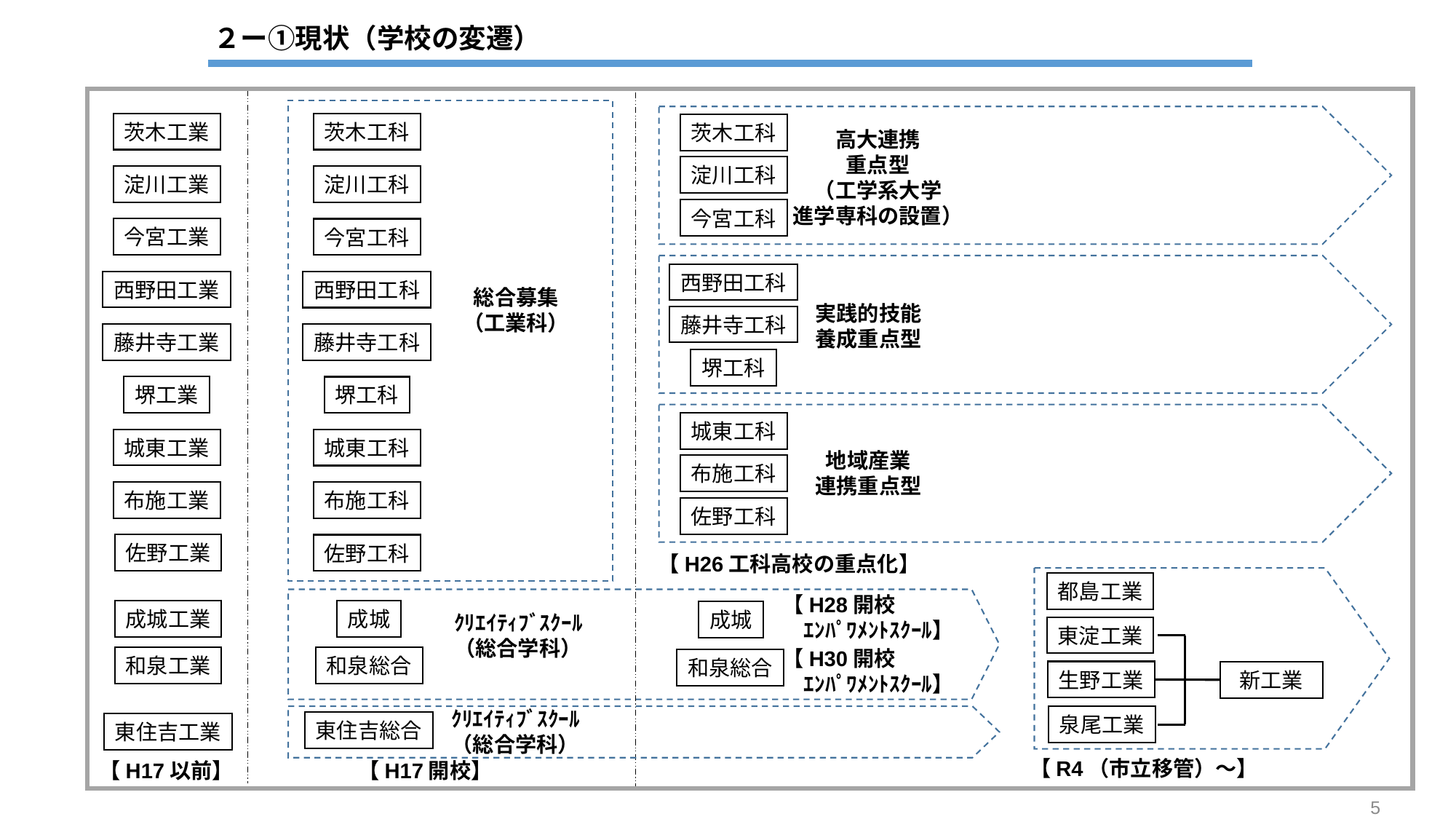

２ー①現状（学校の変遷）

茨木工業
茨木工科
茨木工科
高大連携
重点型
（工学系大学
進学専科の設置）
淀川工科
淀川工業
淀川工科
今宮工科
今宮工業
今宮工科

西野田工科
西野田工業
西野田工科
総合募集
（工業科）
実践的技能
養成重点型
藤井寺工科
藤井寺工業
藤井寺工科
堺工科
堺工業
堺工科

城東工科
城東工業
城東工科
地域産業
連携重点型
布施工科
布施工業
布施工科
佐野工科
佐野工業
佐野工科
【H26工科高校の重点化】

都島工業
【H28開校
　ｴﾝﾊﾟﾜﾒﾝﾄｽｸｰﾙ】

成城工業
成城
ｸﾘｴｲﾃｨﾌﾞｽｸｰﾙ
（総合学科）
東淀工業
【H30開校
　ｴﾝﾊﾟﾜﾒﾝﾄｽｸｰﾙ】
和泉工業
和泉総合
和泉総合
新工業
生野工業
泉尾工業
東住吉総合
東住吉工業
【R4（市立移管）～】
【H17以前】
【H17開校】
成城
ｸﾘｴｲﾃｨﾌﾞｽｸｰﾙ
（総合学科）

5